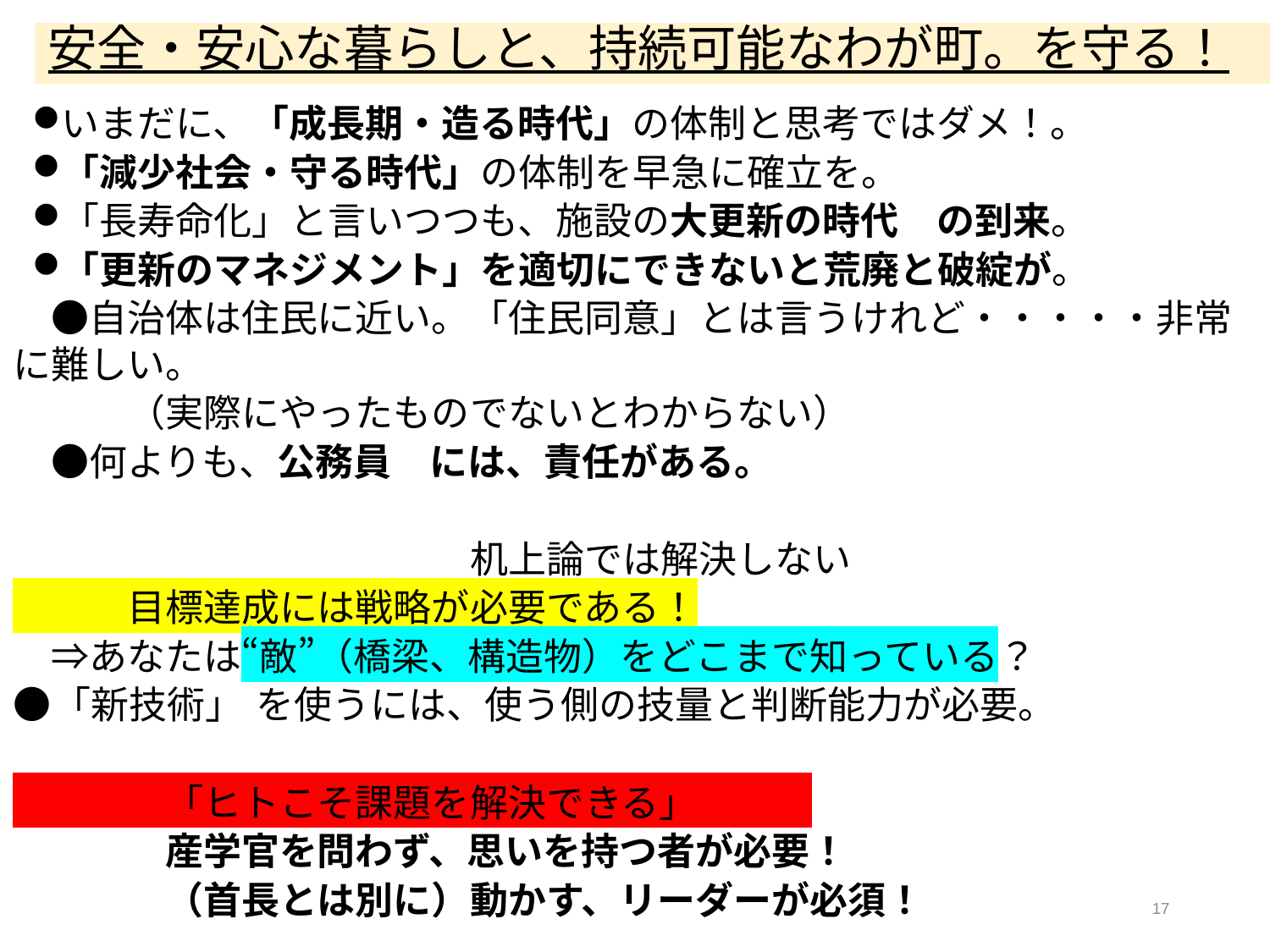

# 安全・安心な暮らしと、持続可能なわが町。を守る！
いまだに、「成長期・造る時代」の体制と思考ではダメ！。
「減少社会・守る時代」の体制を早急に確立を。
「長寿命化」と言いつつも、施設の大更新の時代　の到来。
「更新のマネジメント」を適切にできないと荒廃と破綻が。
　●自治体は住民に近い。「住民同意」とは言うけれど・・・・・非常に難しい。
　　　（実際にやったものでないとわからない）
　●何よりも、公務員　には、責任がある。

　　　　　　　　　　　　机上論では解決しない
　　　目標達成には戦略が必要である！
　⇒あなたは“敵”（橋梁、構造物）をどこまで知っている？
●「新技術」	を使うには、使う側の技量と判断能力が必要。

　　　　「ヒトこそ課題を解決できる」
　　　　産学官を問わず、思いを持つ者が必要！
　　　　（首長とは別に）動かす、リーダーが必須！

17